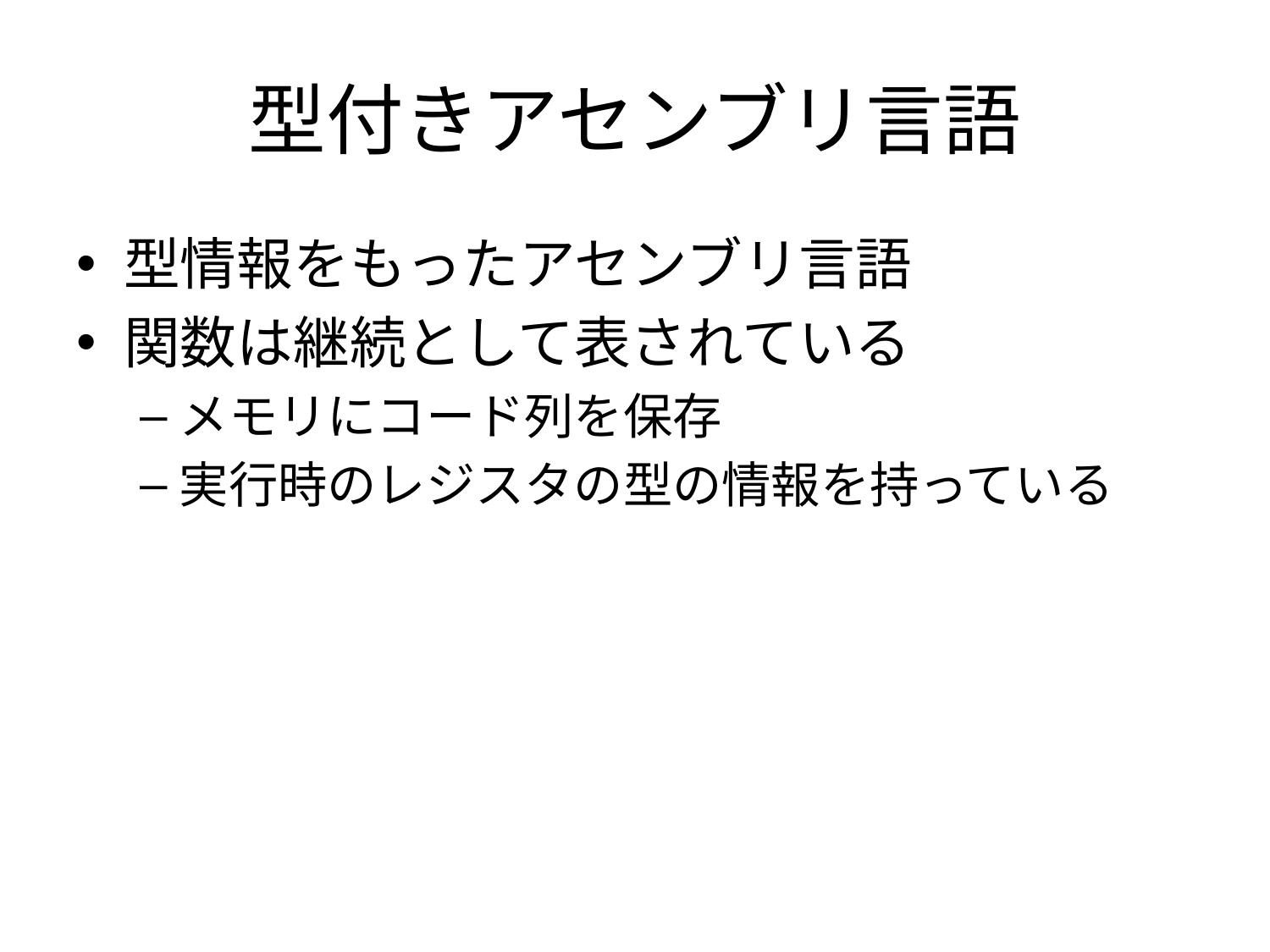

# 型付きアセンブリ言語
型情報をもったアセンブリ言語
関数は継続として表されている
メモリにコード列を保存
実行時のレジスタの型の情報を持っている